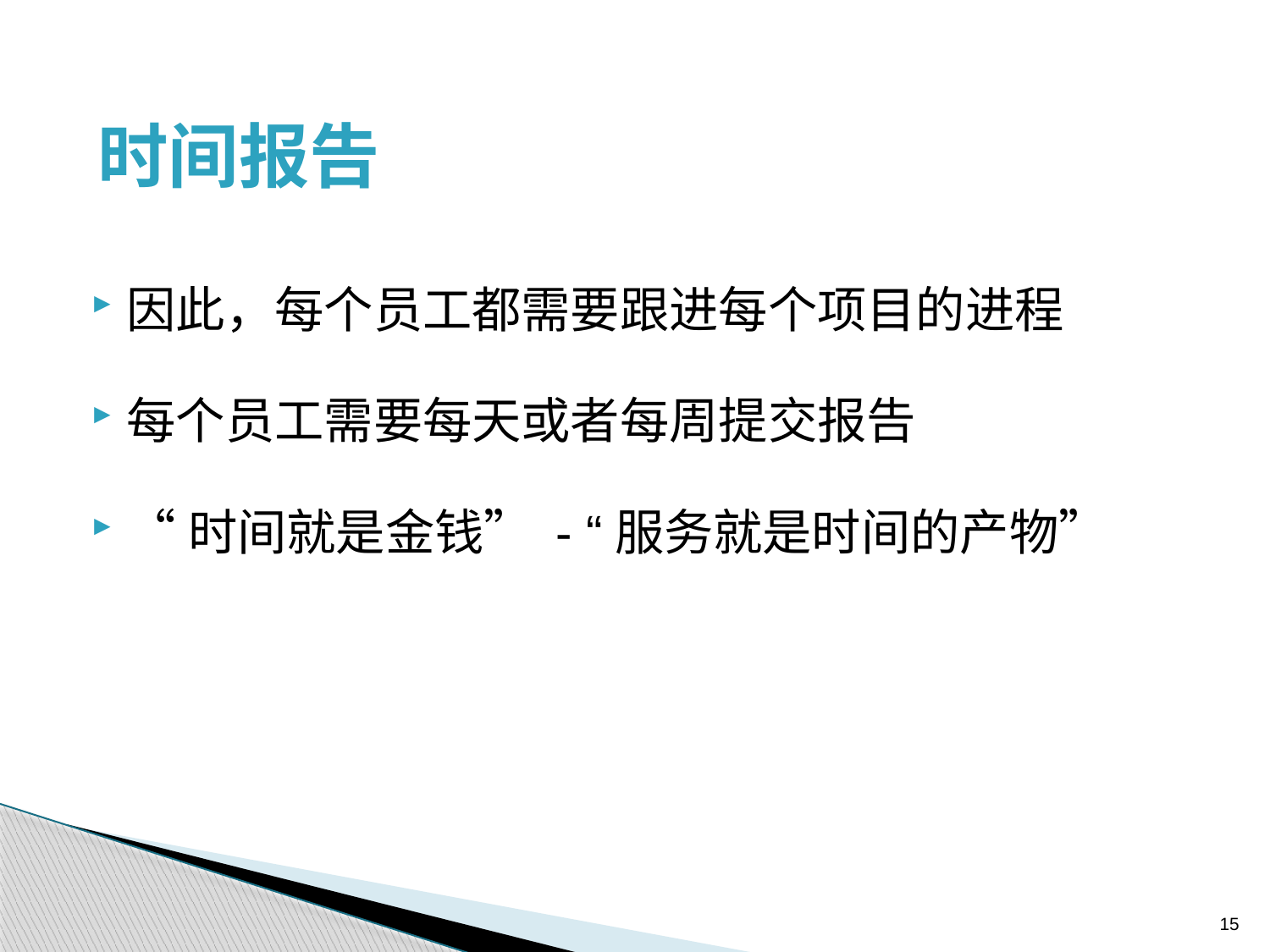

时间报告

因此，每个员工都需要跟进每个项目的进程

每个员工需要每天或者每周提交报告

“时间就是金钱” - “服务就是时间的产物”
15